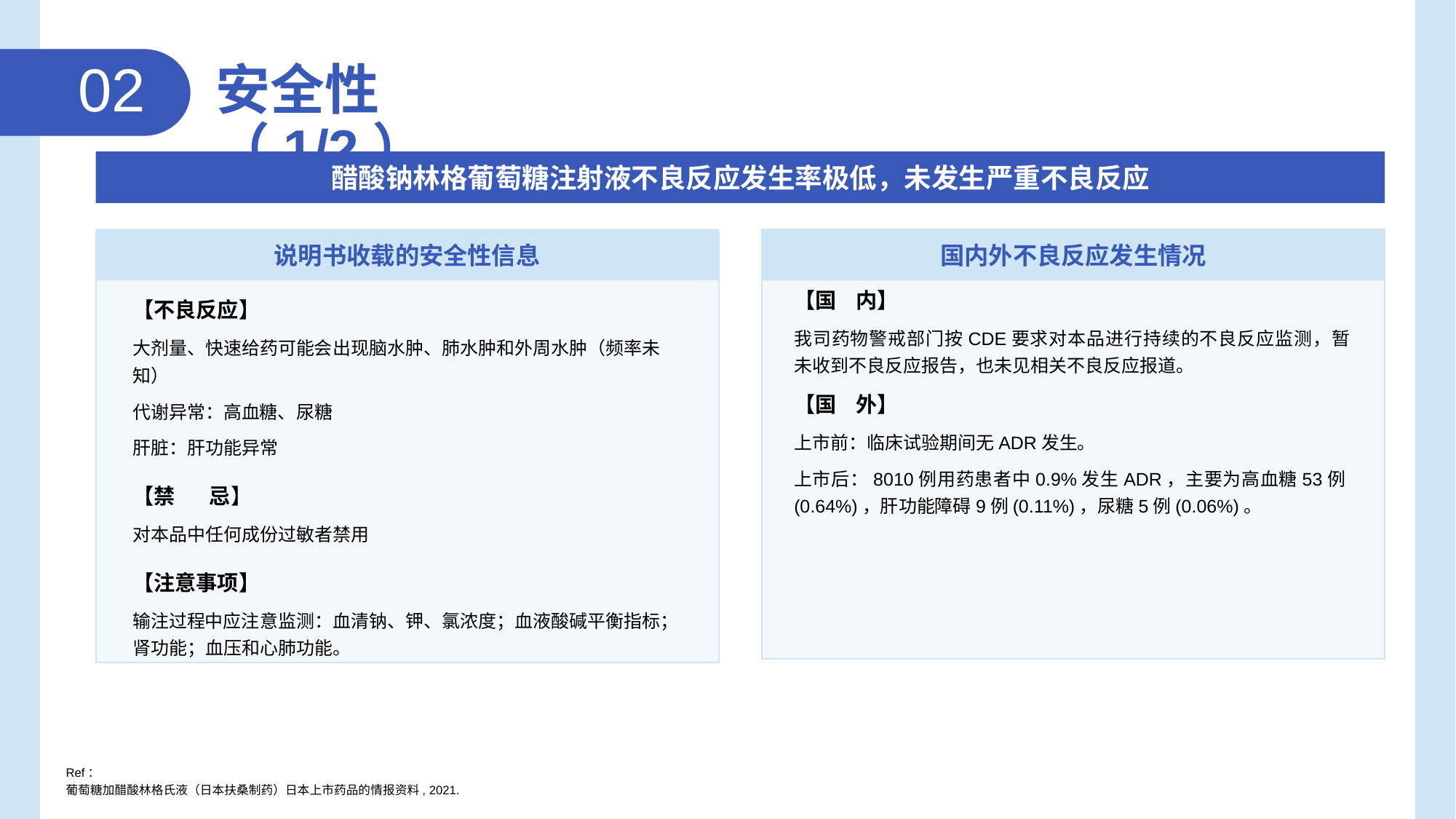

02
安全性（1/2）
醋酸钠林格葡萄糖注射液不良反应发生率极低，未发生严重不良反应
说明书收载的安全性信息

【不良反应】
大剂量、快速给药可能会出现脑水肿、肺水肿和外周水肿（频率未知）
代谢异常：高血糖、尿糖
肝脏：肝功能异常
【禁       忌】
对本品中任何成份过敏者禁用
【注意事项】
输注过程中应注意监测：血清钠、钾、氯浓度；血液酸碱平衡指标；肾功能；血压和心肺功能。

国内外不良反应发生情况
【国    内】
我司药物警戒部门按CDE要求对本品进行持续的不良反应监测，暂未收到不良反应报告，也未见相关不良反应报道。
【国    外】
上市前：临床试验期间无ADR发生。
上市后：8010例用药患者中0.9%发生ADR，主要为高血糖53例(0.64%)，肝功能障碍9例(0.11%)，尿糖5例(0.06%)。

Ref：
葡萄糖加醋酸林格氏液（日本扶桑制药）日本上市药品的情报资料, 2021.